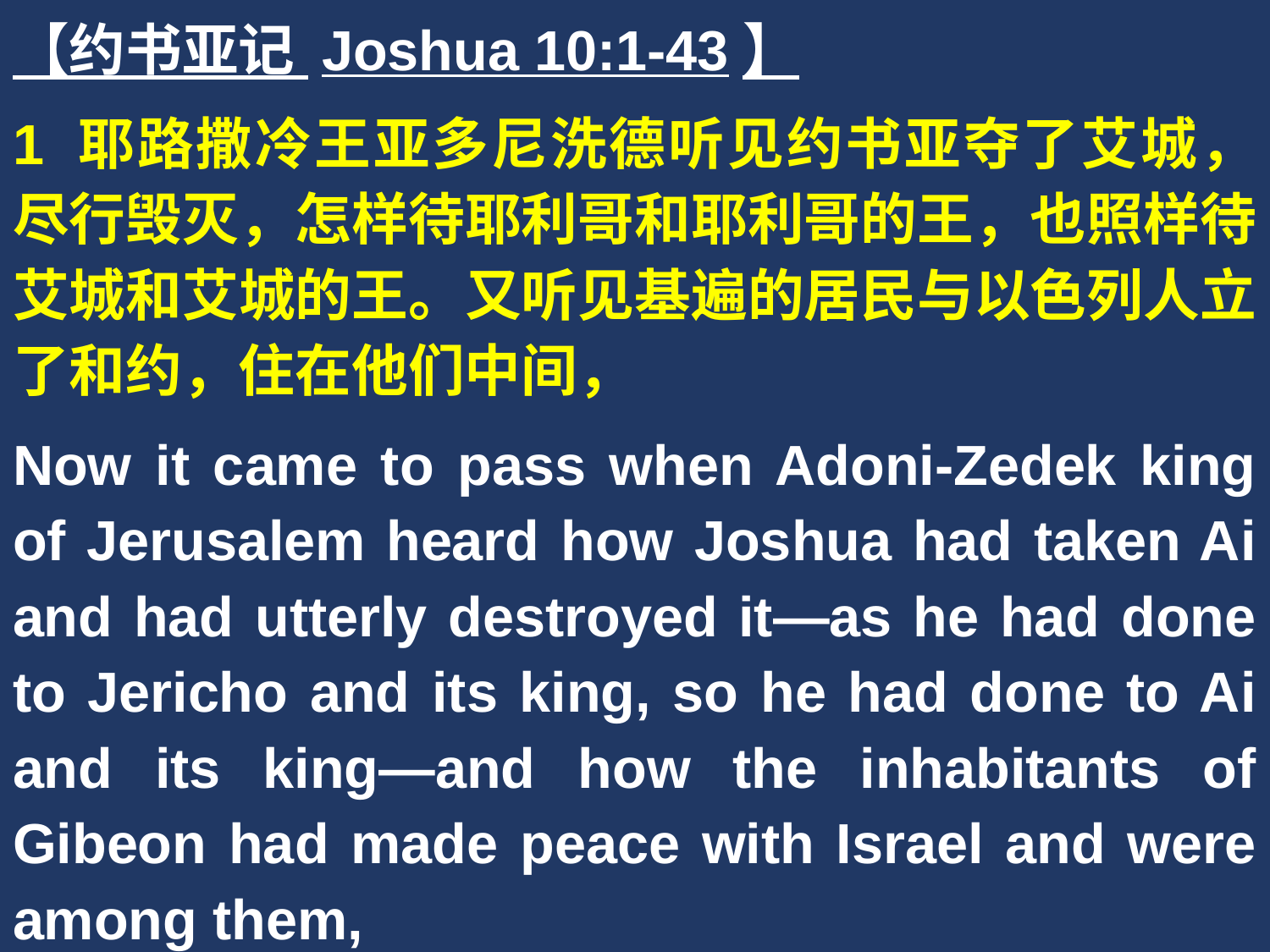

【约书亚记 Joshua 10:1-43】
1 耶路撒冷王亚多尼洗德听见约书亚夺了艾城，尽行毁灭，怎样待耶利哥和耶利哥的王，也照样待艾城和艾城的王。又听见基遍的居民与以色列人立了和约，住在他们中间，
Now it came to pass when Adoni-Zedek king of Jerusalem heard how Joshua had taken Ai and had utterly destroyed it—as he had done to Jericho and its king, so he had done to Ai and its king—and how the inhabitants of Gibeon had made peace with Israel and were among them,